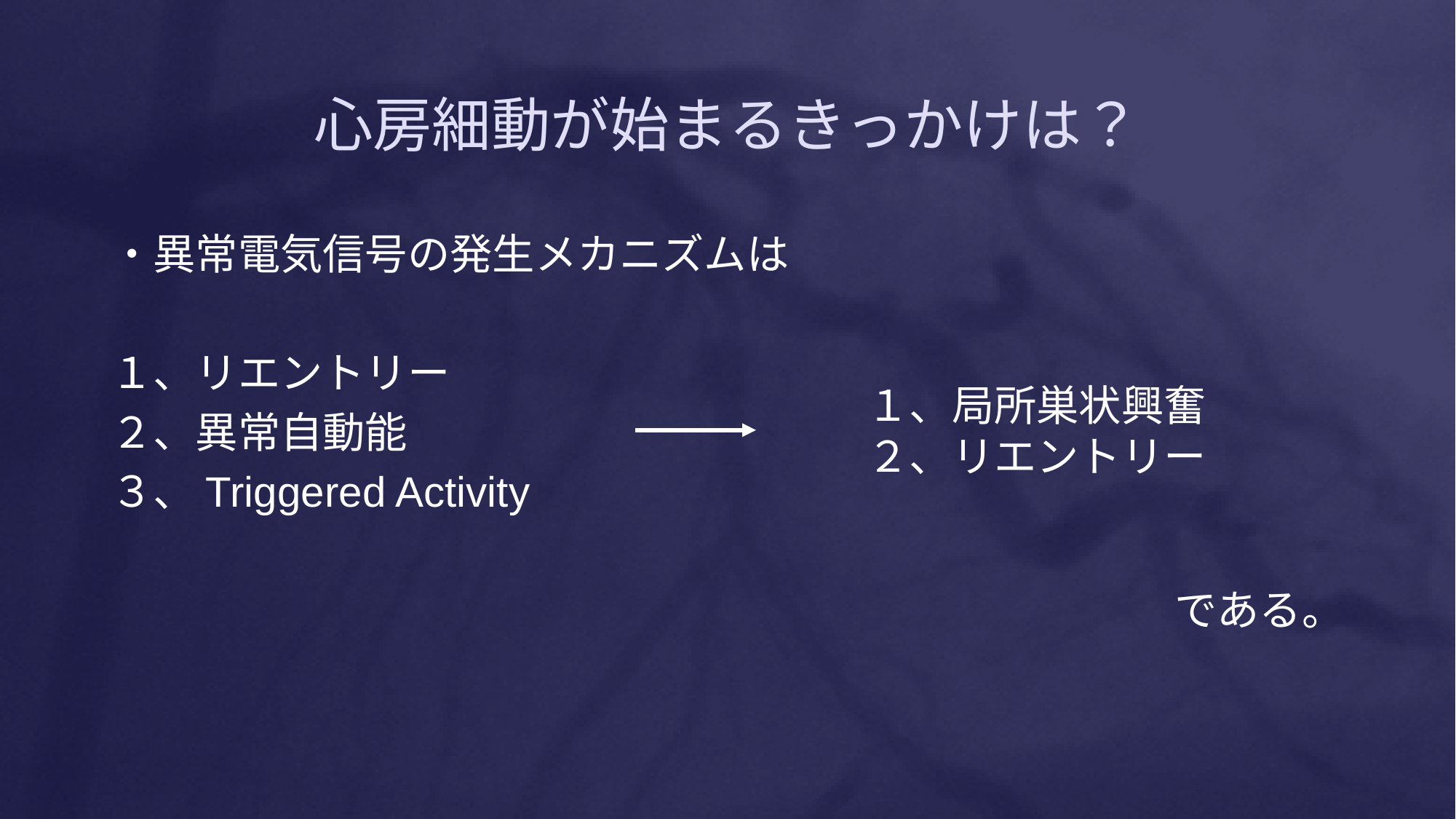

# 心房細動が始まるきっかけは？
・異常電気信号の発生メカニズムは

１、リエントリー
２、異常自動能
３、Triggered Activity

である。
１、局所巣状興奮
２、リエントリー